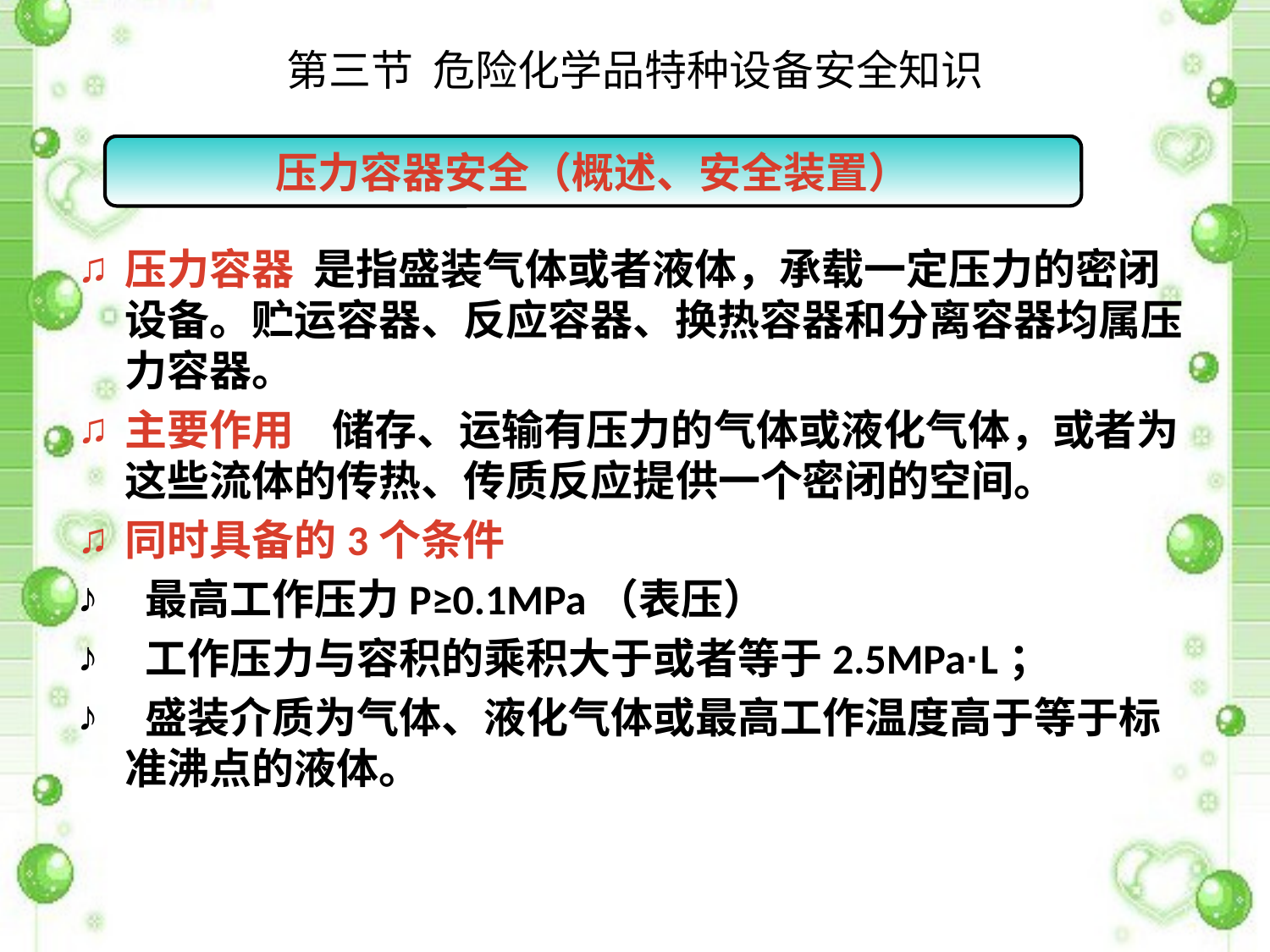

# 第三节  危险化学品特种设备安全知识
压力容器安全（概述、安全装置）
压力容器  是指盛装气体或者液体，承载一定压力的密闭设备。贮运容器、反应容器、换热容器和分离容器均属压力容器。
主要作用    储存、运输有压力的气体或液化气体，或者为这些流体的传热、传质反应提供一个密闭的空间。
同时具备的3个条件
 最高工作压力P≥0.1MPa（表压）
 工作压力与容积的乘积大于或者等于2.5MPa·L；
 盛装介质为气体、液化气体或最高工作温度高于等于标准沸点的液体。